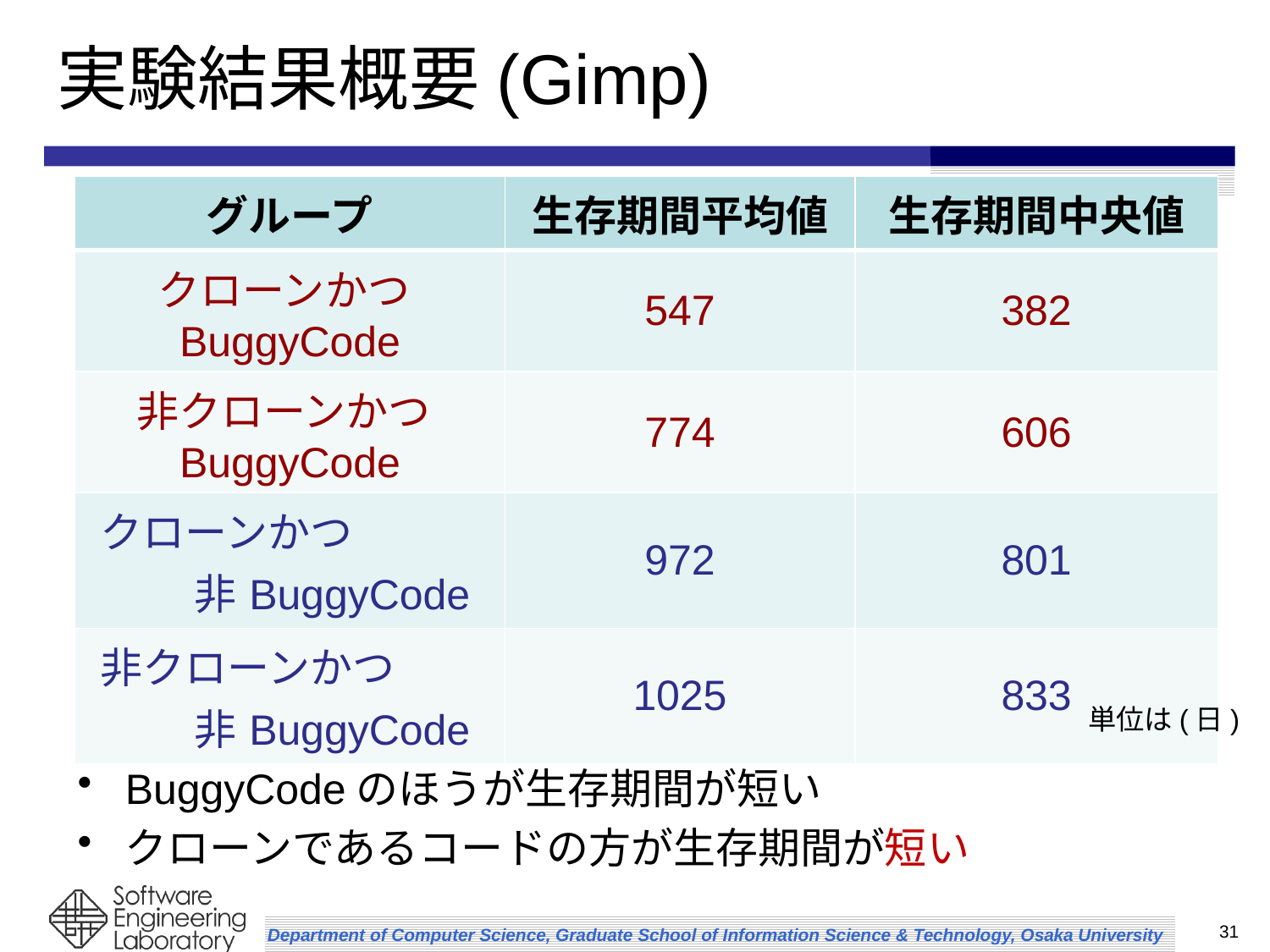

# 実験結果概要(Gimp)
| グループ | 生存期間平均値 | 生存期間中央値 |
| --- | --- | --- |
| クローンかつBuggyCode | 547 | 382 |
| 非クローンかつBuggyCode | 774 | 606 |
| クローンかつ　　　　　非BuggyCode | 972 | 801 |
| 非クローンかつ　　　　非BuggyCode | 1025 | 833 |
単位は(日)

BuggyCodeのほうが生存期間が短い
クローンであるコードの方が生存期間が短い
31